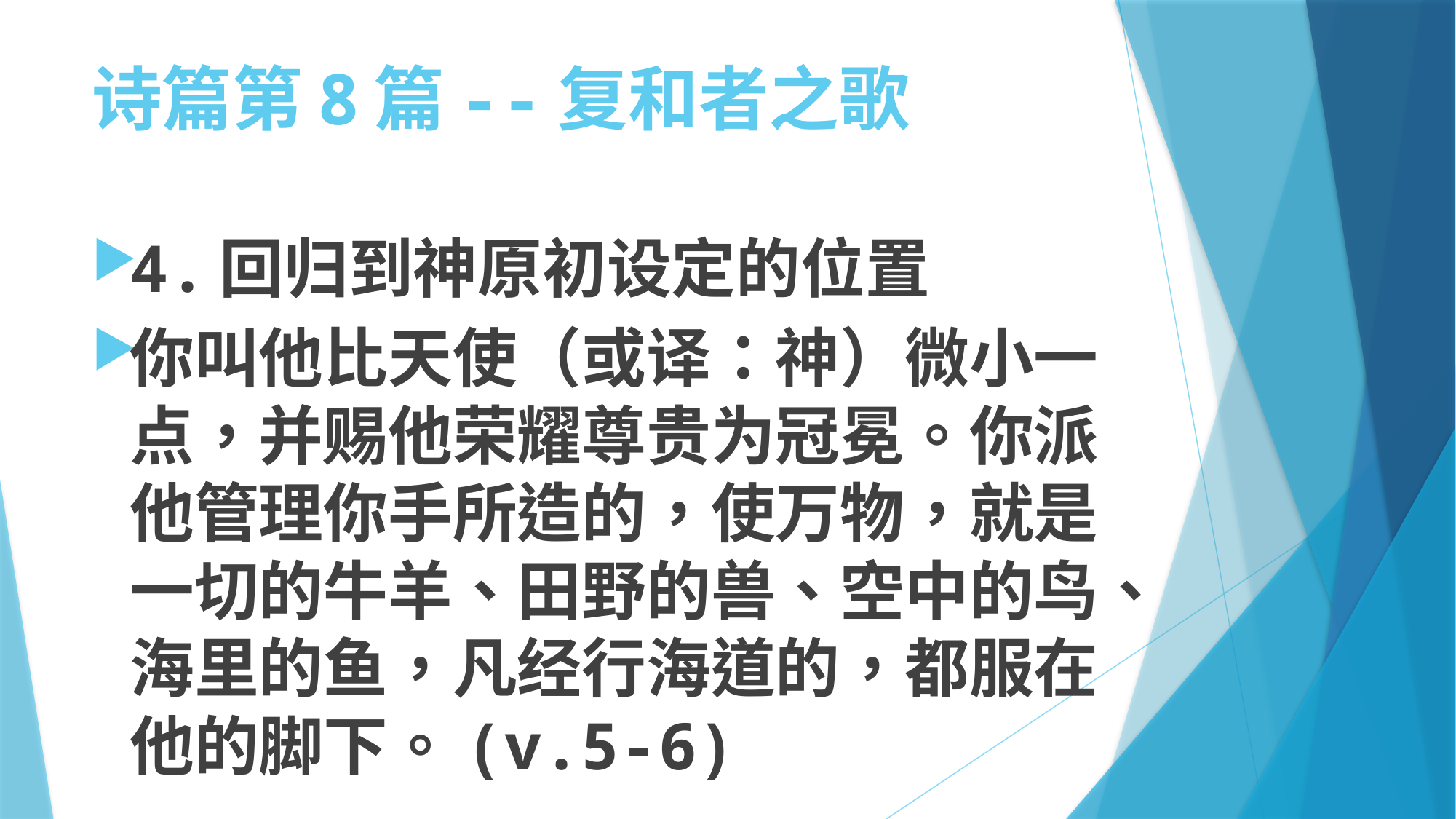

# 诗篇第8篇--复和者之歌
4.回归到神原初设定的位置
你叫他比天使（或译：神）微小一点，并赐他荣耀尊贵为冠冕。你派他管理你手所造的，使万物，就是一切的牛羊、田野的兽、空中的鸟、海里的鱼，凡经行海道的，都服在他的脚下。(v.5-6)